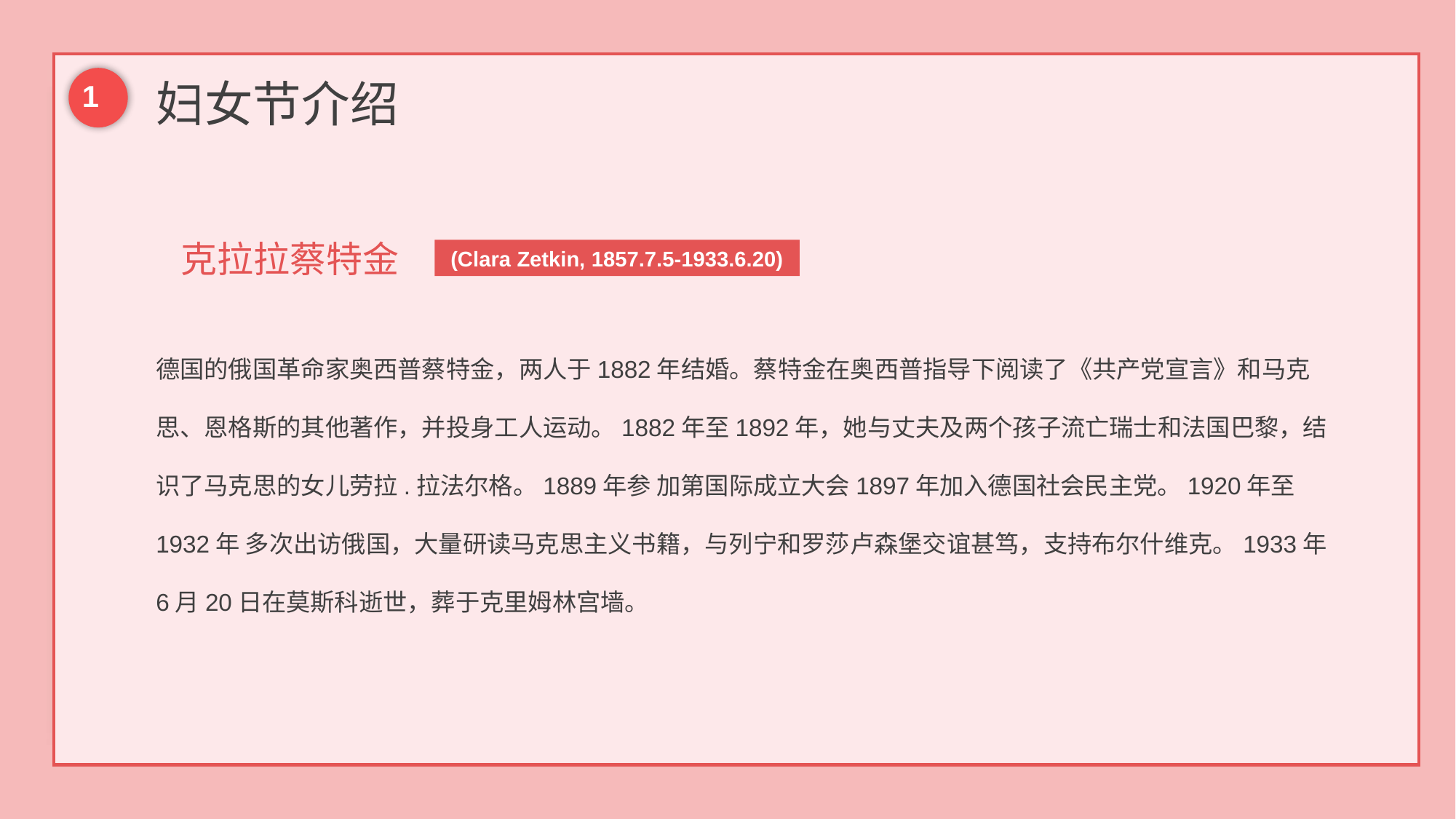

1
妇女节介绍
克拉拉蔡特金
(Clara Zetkin, 1857.7.5-1933.6.20)
德国的俄国革命家奥西普蔡特金，两人于1882年结婚。蔡特金在奥西普指导下阅读了《共产党宣言》和马克思、恩格斯的其他著作，并投身工人运动。1882年至1892年，她与丈夫及两个孩子流亡瑞士和法国巴黎，结识了马克思的女儿劳拉.拉法尔格。1889年参 加第国际成立大会1897年加入德国社会民主党。1920年至1932年 多次出访俄国，大量研读马克思主义书籍，与列宁和罗莎卢森堡交谊甚笃，支持布尔什维克。1933年6月20日在莫斯科逝世，葬于克里姆林宫墙。